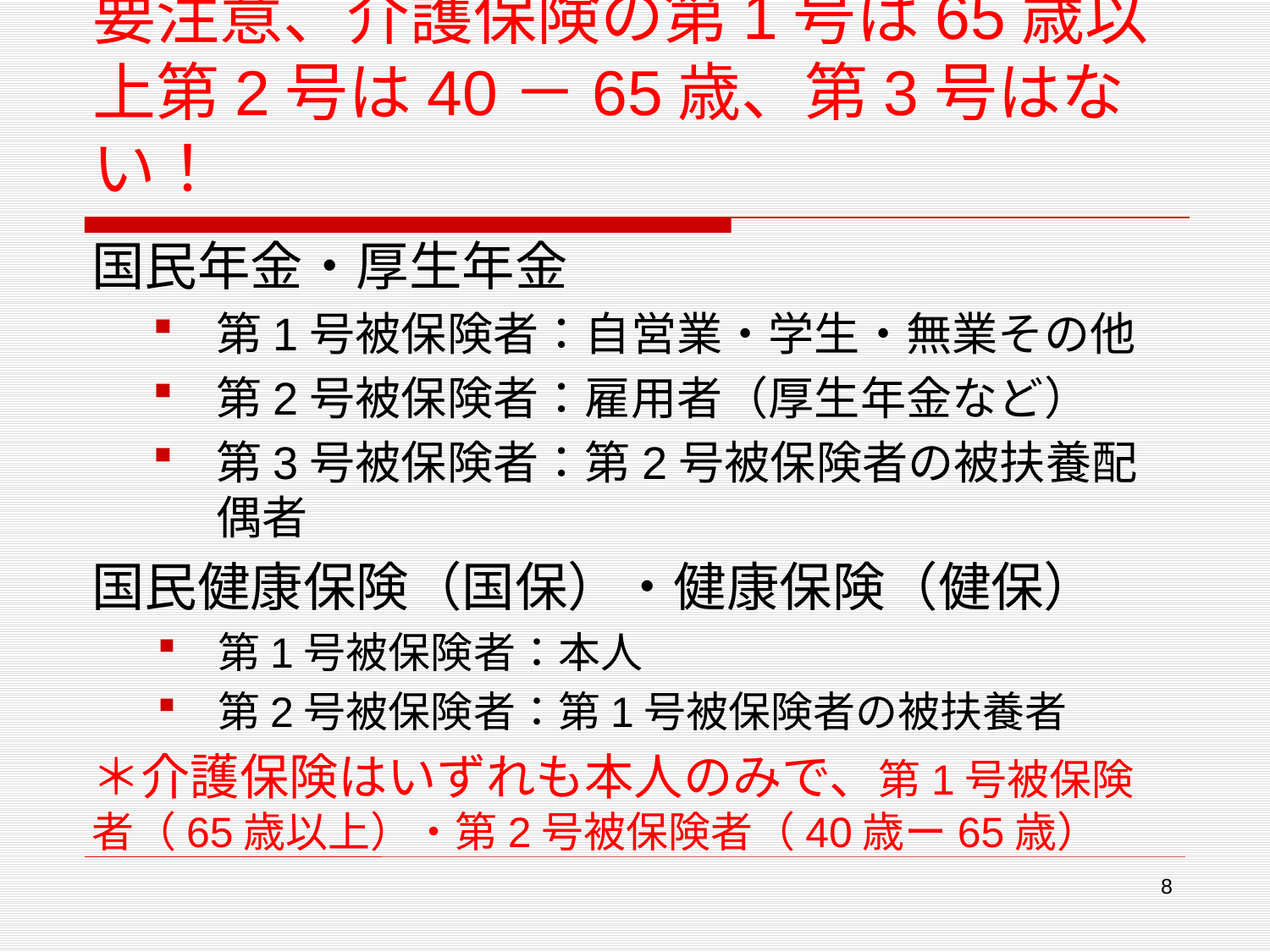

# 要注意、介護保険の第1号は65歳以上第2号は40－65歳、第3号はない！
国民年金・厚生年金
第1号被保険者：自営業・学生・無業その他
第2号被保険者：雇用者（厚生年金など）
第3号被保険者：第2号被保険者の被扶養配偶者
国民健康保険（国保）・健康保険（健保）
第1号被保険者：本人
第2号被保険者：第1号被保険者の被扶養者
＊介護保険はいずれも本人のみで、第1号被保険者（65歳以上）・第2号被保険者（40歳ー65歳）
8